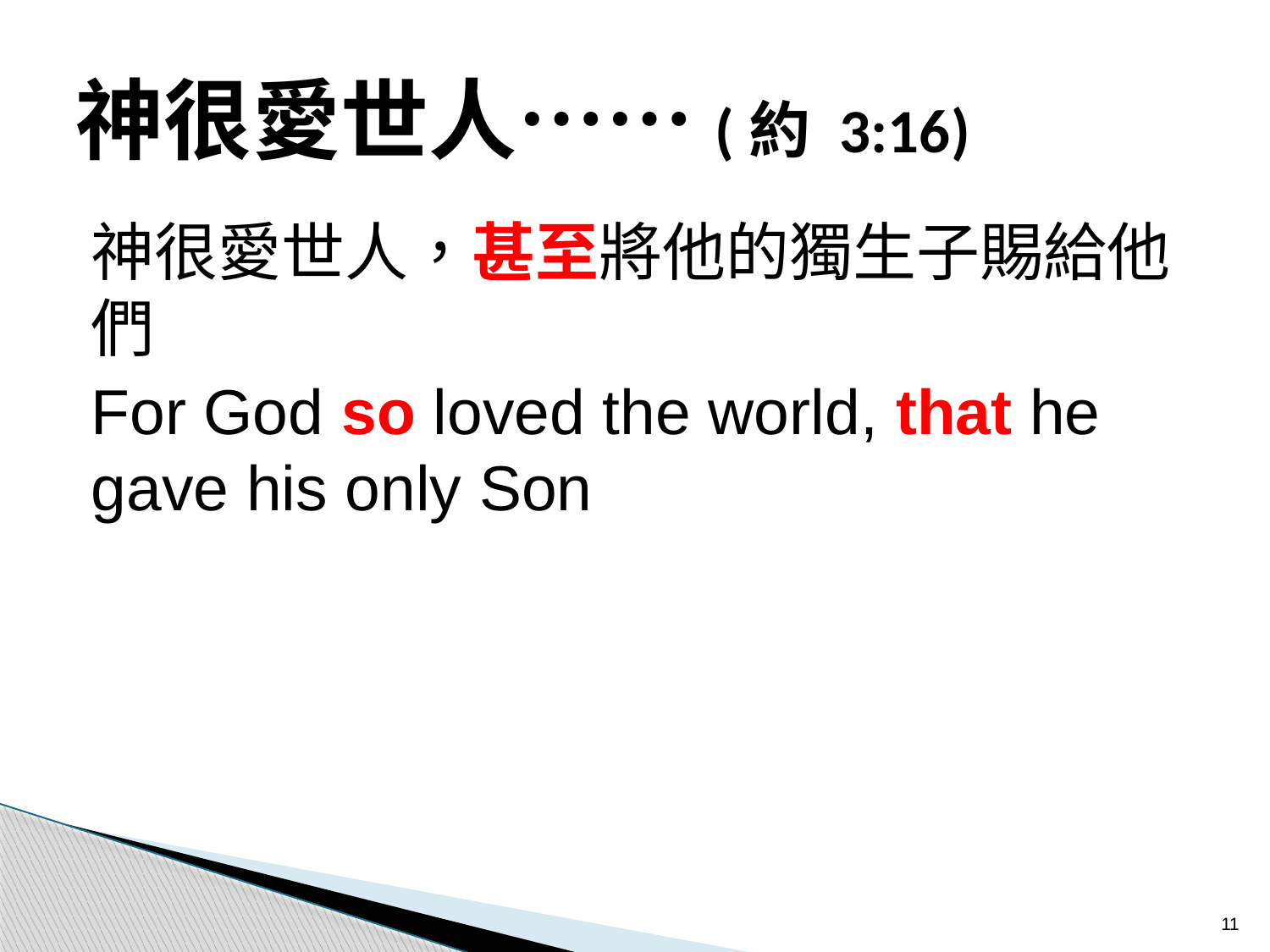

# 神很愛世人……(約 3:16)
神很愛世人，甚至將他的獨生子賜給他們
For God so loved the world, that he gave his only Son

11